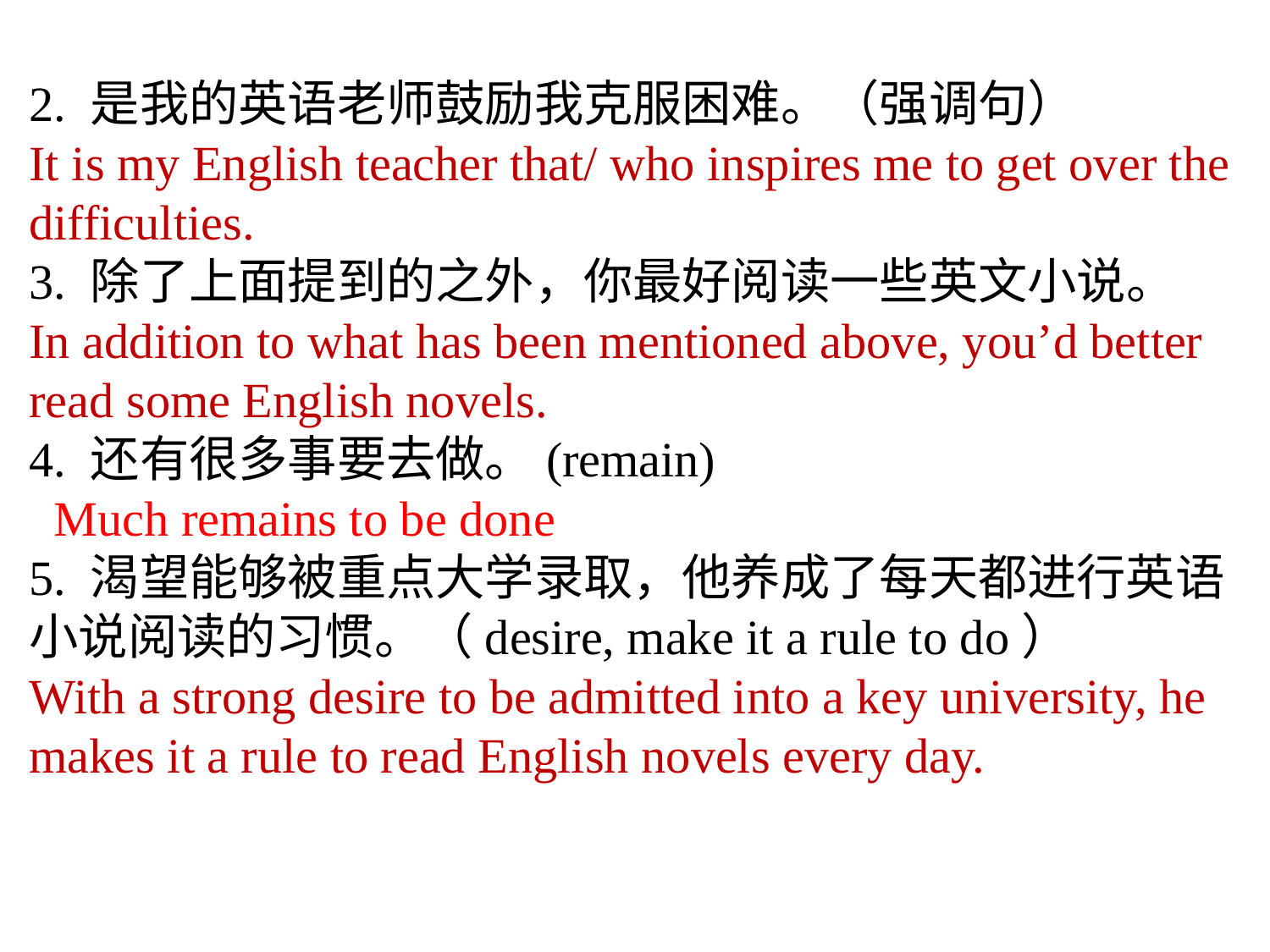

2. 是我的英语老师鼓励我克服困难。（强调句）
It is my English teacher that/ who inspires me to get over the difficulties.
3. 除了上面提到的之外，你最好阅读一些英文小说。
In addition to what has been mentioned above, you’d better read some English novels.
4. 还有很多事要去做。(remain)
  Much remains to be done
5. 渴望能够被重点大学录取，他养成了每天都进行英语小说阅读的习惯。（desire, make it a rule to do）
With a strong desire to be admitted into a key university, he makes it a rule to read English novels every day.